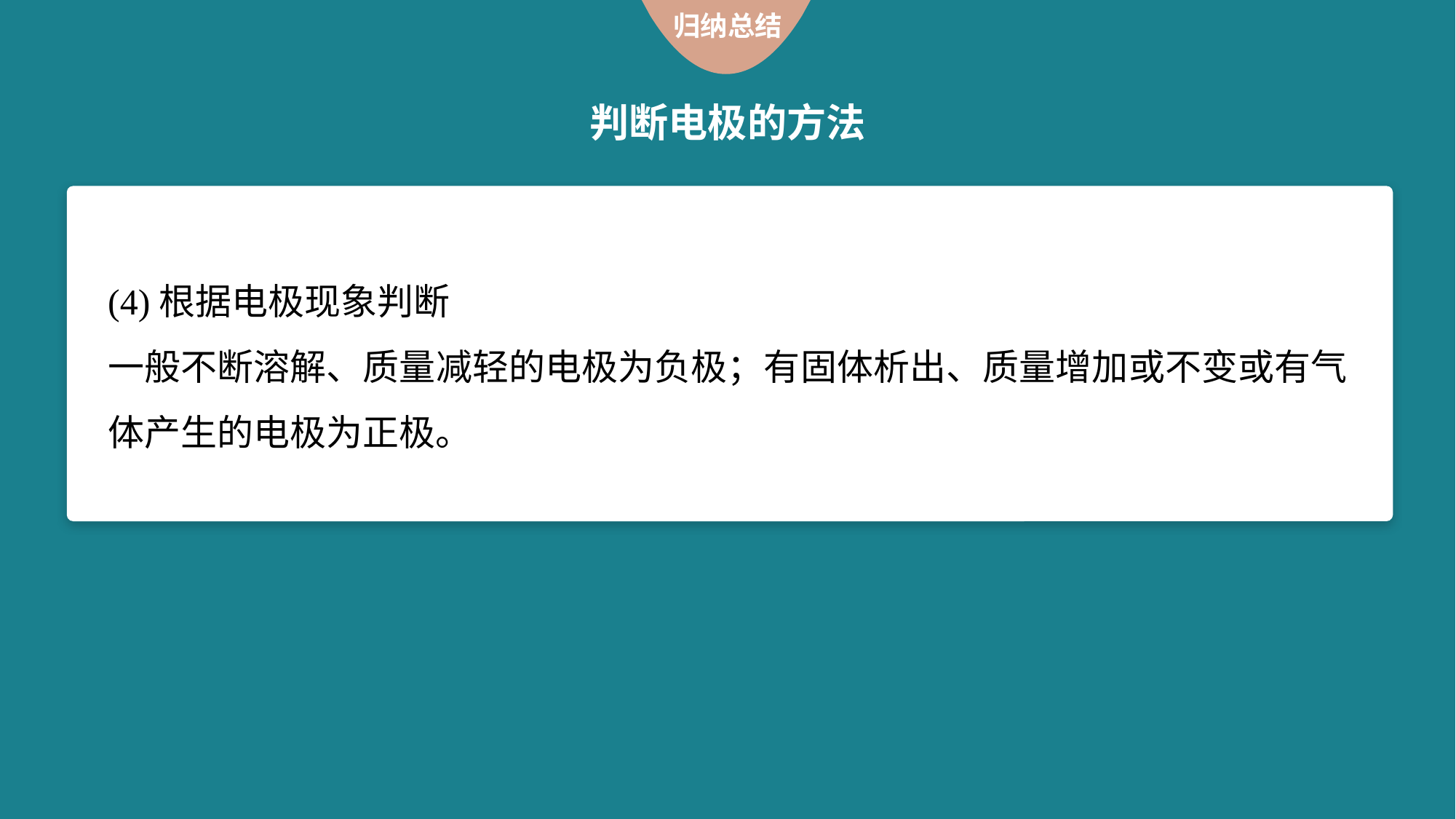

归纳总结
判断电极的方法

(4)根据电极现象判断
一般不断溶解、质量减轻的电极为负极；有固体析出、质量增加或不变或有气体产生的电极为正极。